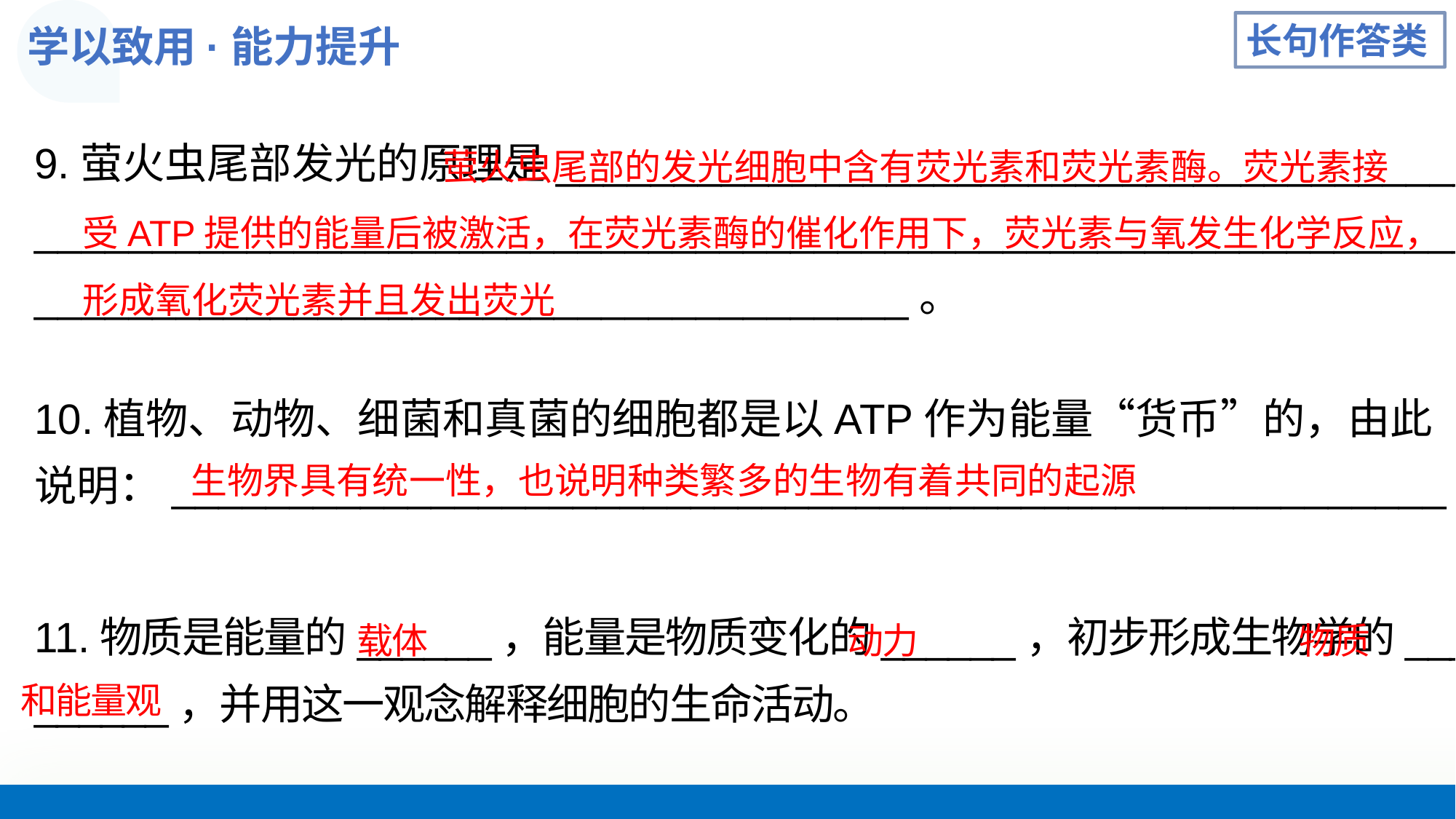

学以致用·能力提升
长句作答类
                                           萤火虫尾部的发光细胞中含有荧光素和荧光素酶。荧光素接受ATP提供的能量后被激活，在荧光素酶的催化作用下，荧光素与氧发生化学反应，形成氧化荧光素并且发出荧光
9.萤火虫尾部发光的原理是_____________________________________________
________________________________________________________________________
_____________________________________。
10.植物、动物、细菌和真菌的细胞都是以ATP作为能量“货币”的，由此
说明：______________________________________________________。
 生物界具有统一性，也说明种类繁多的生物有着共同的起源
11.物质是能量的______，能量是物质变化的______，初步形成生物学的________
______，并用这一观念解释细胞的生命活动。
载体
动力
物质
和能量观